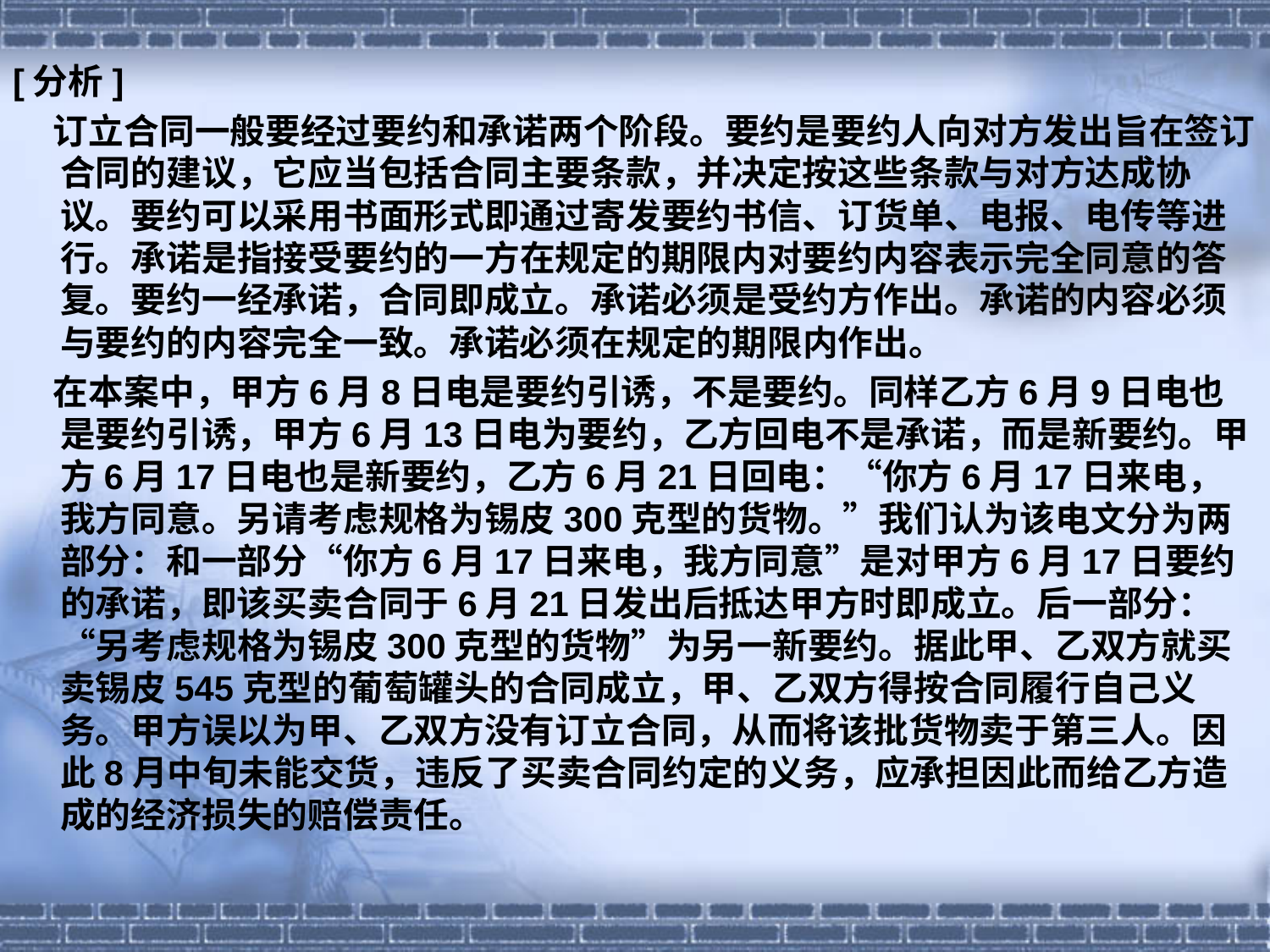

[分析]
    订立合同一般要经过要约和承诺两个阶段。要约是要约人向对方发出旨在签订合同的建议，它应当包括合同主要条款，并决定按这些条款与对方达成协议。要约可以采用书面形式即通过寄发要约书信、订货单、电报、电传等进行。承诺是指接受要约的一方在规定的期限内对要约内容表示完全同意的答复。要约一经承诺，合同即成立。承诺必须是受约方作出。承诺的内容必须与要约的内容完全一致。承诺必须在规定的期限内作出。
    在本案中，甲方6月8日电是要约引诱，不是要约。同样乙方6月9日电也是要约引诱，甲方6月13日电为要约，乙方回电不是承诺，而是新要约。甲方6月17日电也是新要约，乙方6月21日回电：“你方6月17日来电，我方同意。另请考虑规格为锡皮300克型的货物。”我们认为该电文分为两部分：和一部分“你方6月17日来电，我方同意”是对甲方6月17日要约的承诺，即该买卖合同于6月21日发出后抵达甲方时即成立。后一部分：“另考虑规格为锡皮300克型的货物”为另一新要约。据此甲、乙双方就买卖锡皮545克型的葡萄罐头的合同成立，甲、乙双方得按合同履行自己义务。甲方误以为甲、乙双方没有订立合同，从而将该批货物卖于第三人。因此8月中旬未能交货，违反了买卖合同约定的义务，应承担因此而给乙方造成的经济损失的赔偿责任。